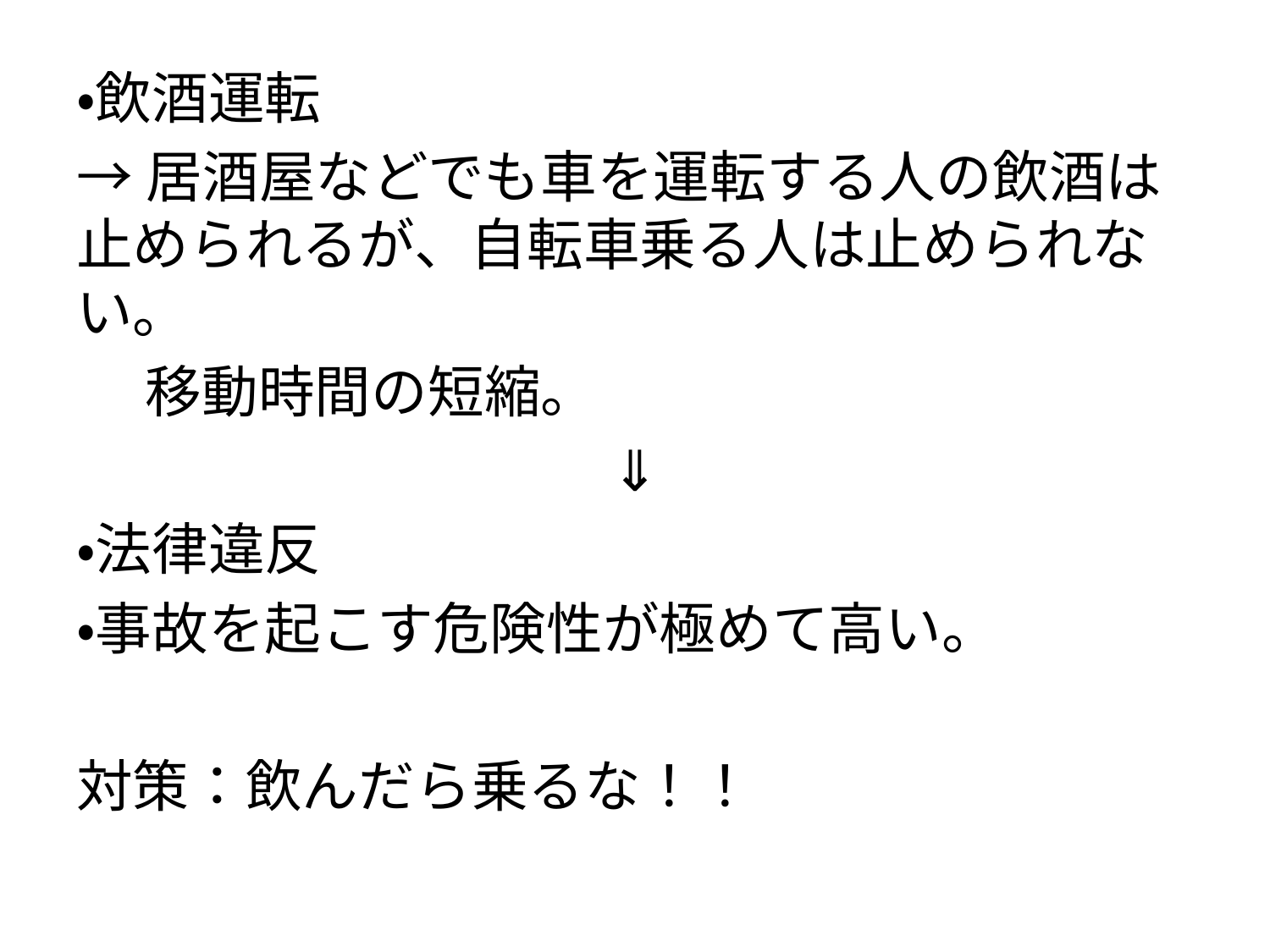

・飲酒運転
→居酒屋などでも車を運転する人の飲酒は止められるが、自転車乗る人は止められない。
　 移動時間の短縮。
⇓
・法律違反
・事故を起こす危険性が極めて高い。

対策：飲んだら乗るな！！